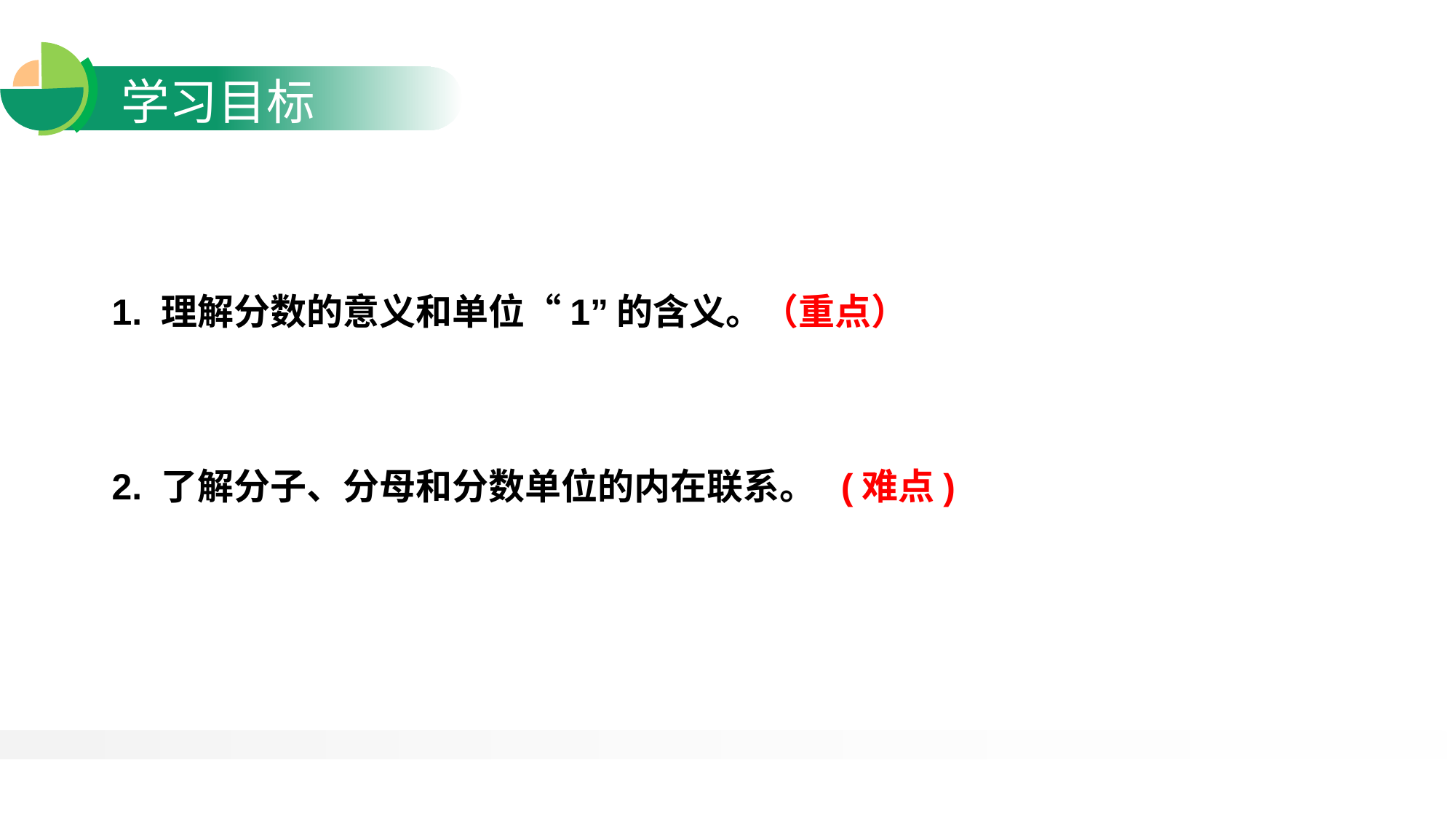

1. 理解分数的意义和单位“1”的含义。（重点）

2. 了解分子、分母和分数单位的内在联系。  (难点)